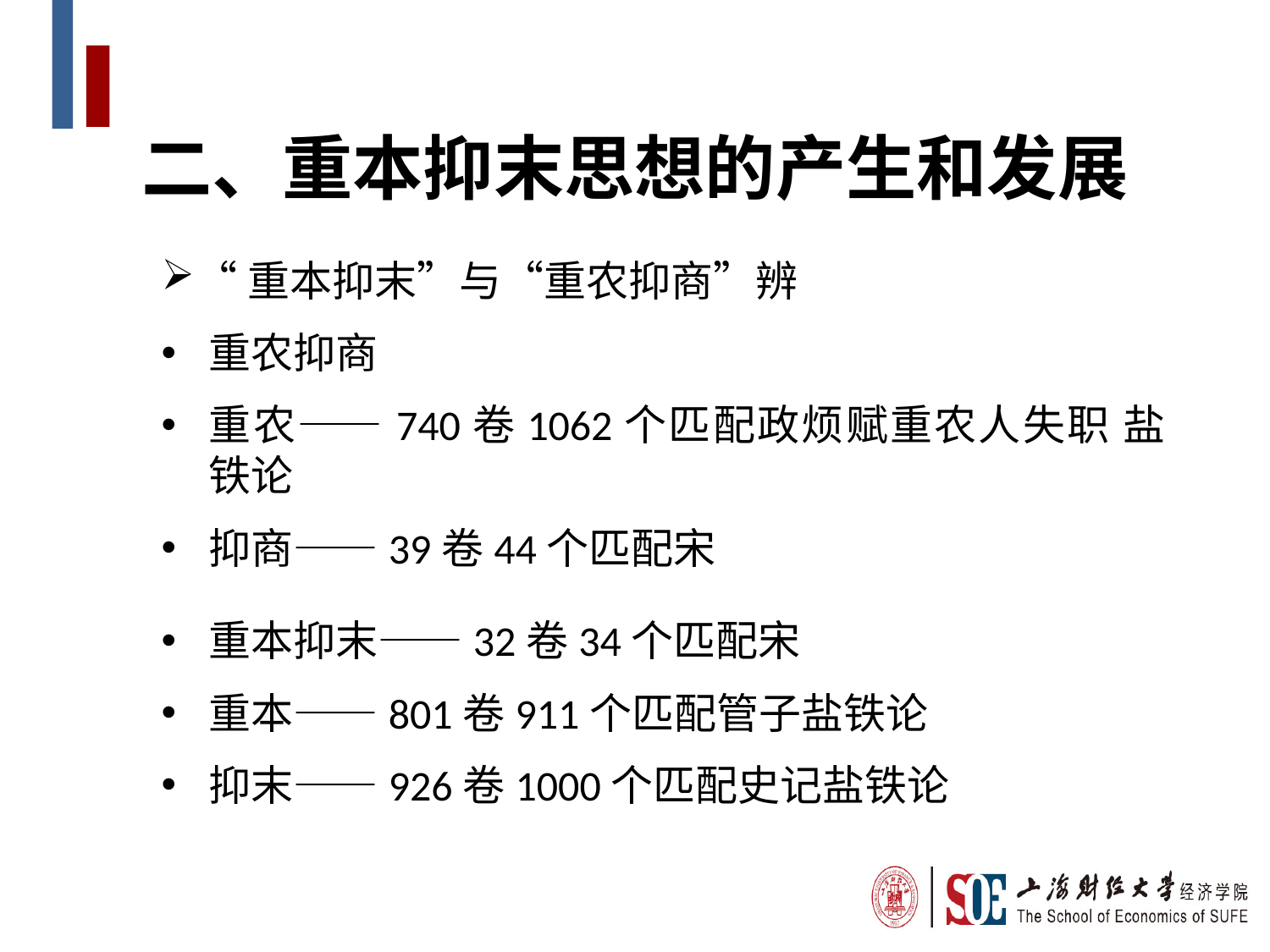

二、重本抑末思想的产生和发展
“重本抑末”与“重农抑商”辨
重农抑商
重农——740卷1062个匹配政烦赋重农人失职 盐铁论
抑商——39卷44个匹配宋
重本抑末——32卷34个匹配宋
重本——801卷911个匹配管子盐铁论
抑末——926卷1000个匹配史记盐铁论